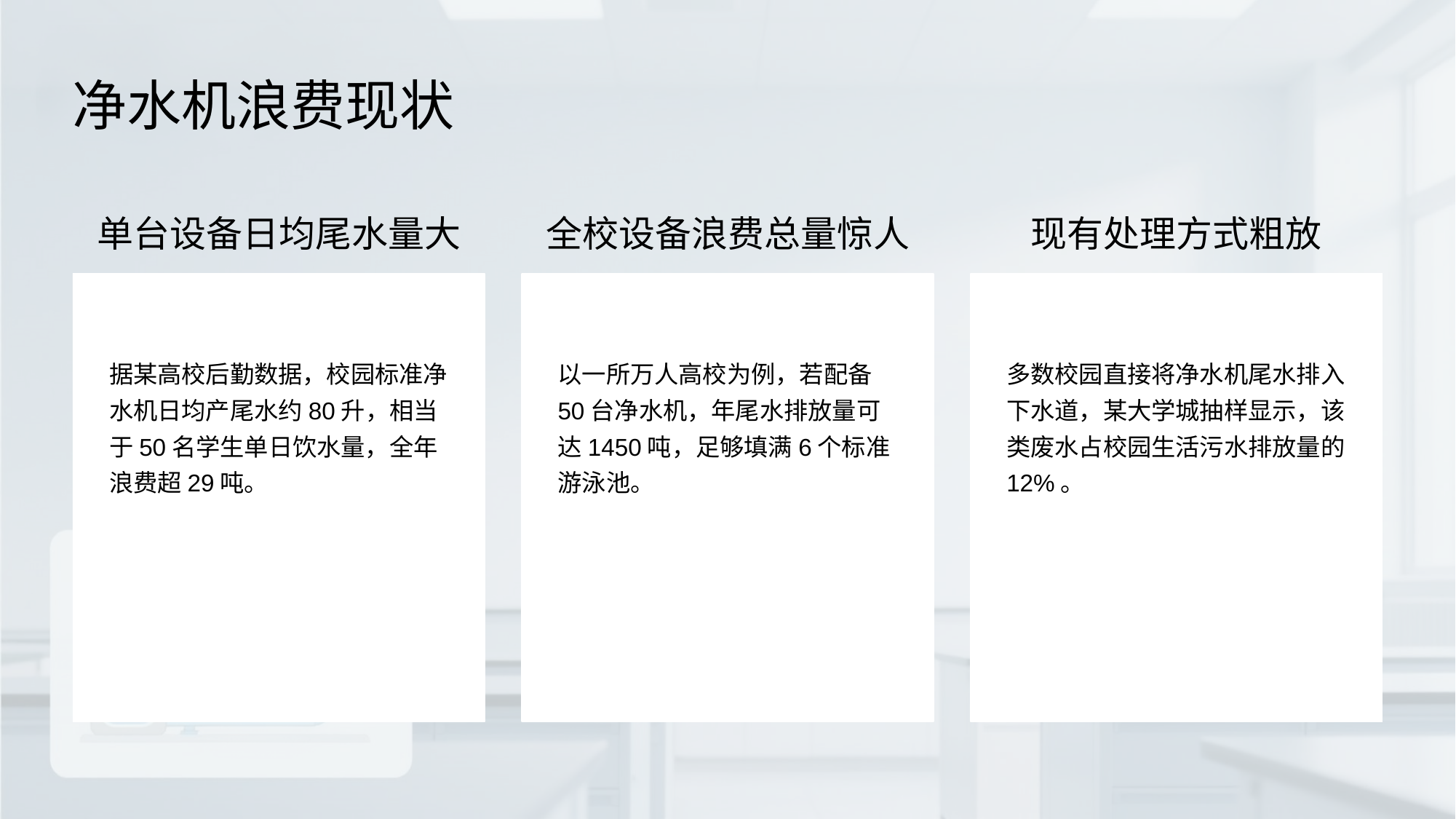

净水机浪费现状
单台设备日均尾水量大
全校设备浪费总量惊人
现有处理方式粗放

据某高校后勤数据，校园标准净水机日均产尾水约80升，相当于50名学生单日饮水量，全年浪费超29吨。
以一所万人高校为例，若配备50台净水机，年尾水排放量可达1450吨，足够填满6个标准游泳池。
多数校园直接将净水机尾水排入下水道，某大学城抽样显示，该类废水占校园生活污水排放量的12%。